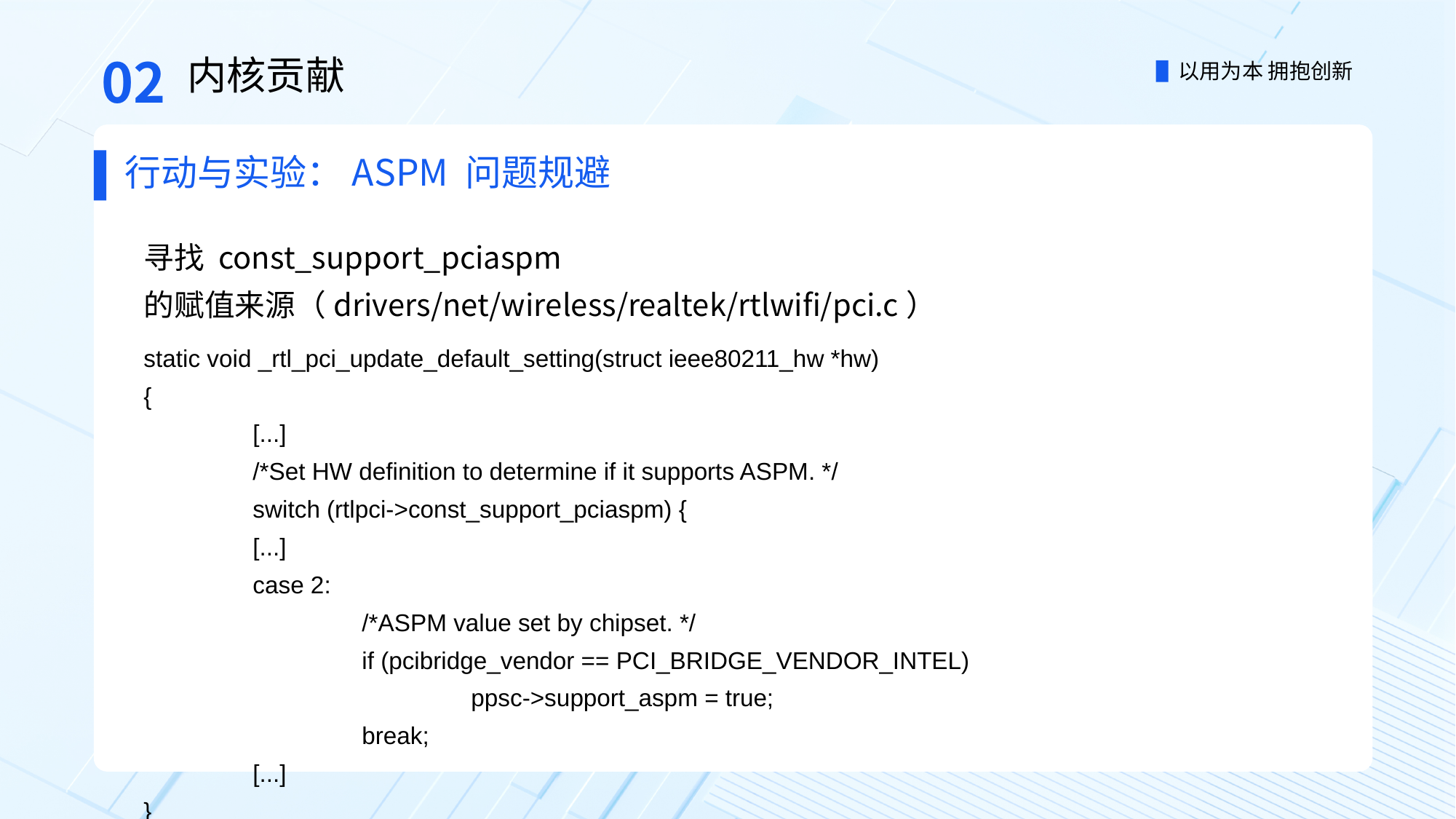

02
内核贡献
行动与实验：ASPM 问题规避
寻找 const_support_pciaspm 的赋值来源（drivers/net/wireless/realtek/rtlwifi/pci.c）

static void _rtl_pci_update_default_setting(struct ieee80211_hw *hw)
{
[...]
/*Set HW definition to determine if it supports ASPM. */
switch (rtlpci->const_support_pciaspm) {
[...]
case 2:
/*ASPM value set by chipset. */
if (pcibridge_vendor == PCI_BRIDGE_VENDOR_INTEL)
ppsc->support_aspm = true;
break;
[...]
}